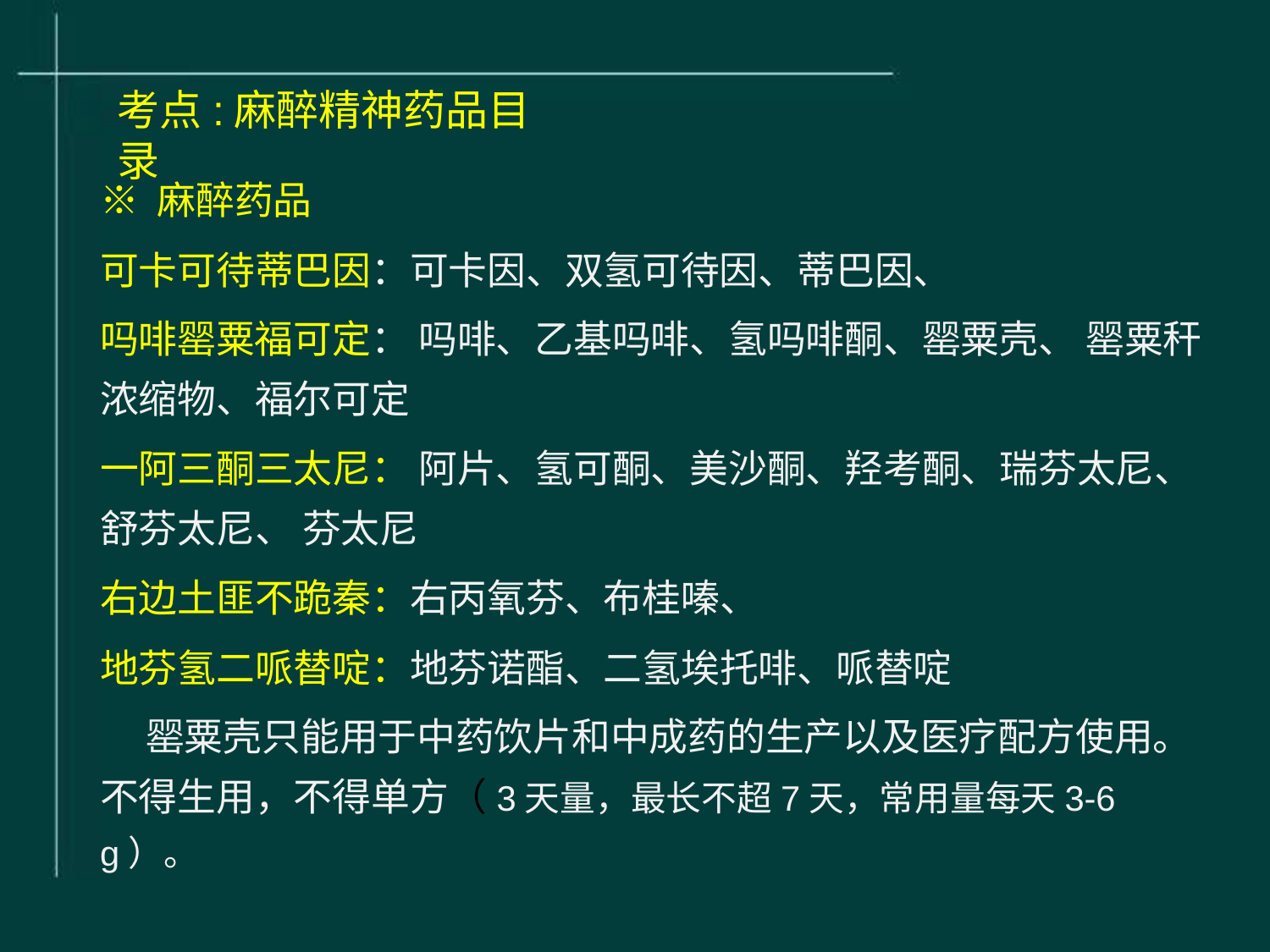

# 考点:麻醉精神药品目录
※	麻醉药品
可卡可待蒂巴因：可卡因、双氢可待因、蒂巴因、
吗啡罂粟福可定： 吗啡、乙基吗啡、氢吗啡酮、罂粟壳、 罂粟秆 浓缩物、福尔可定
一阿三酮三太尼： 阿片、氢可酮、美沙酮、羟考酮、瑞芬太尼、 舒芬太尼、 芬太尼
右边土匪不跪秦：右丙氧芬、布桂嗪、
地芬氢二哌替啶：地芬诺酯、二氢埃托啡、哌替啶
罂粟壳只能用于中药饮片和中成药的生产以及医疗配方使用。 不得生用，不得单方（3天量，最长不超7天，常用量每天3-6g）。